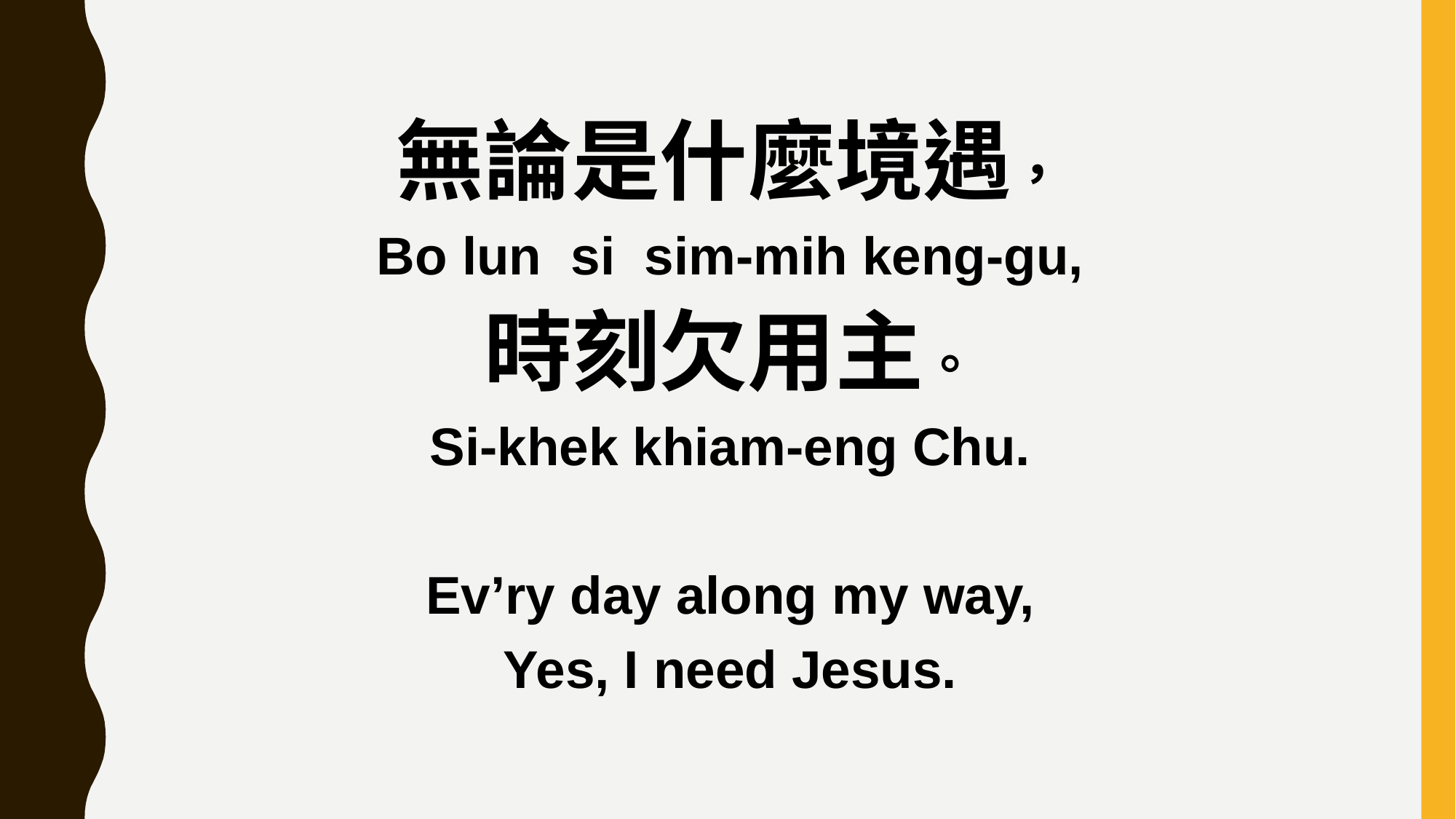

無論是什麼境遇，
Bo lun  si  sim-mih keng-gu,
時刻欠用主。
Si-khek khiam-eng Chu.

Ev’ry day along my way,
Yes, I need Jesus.